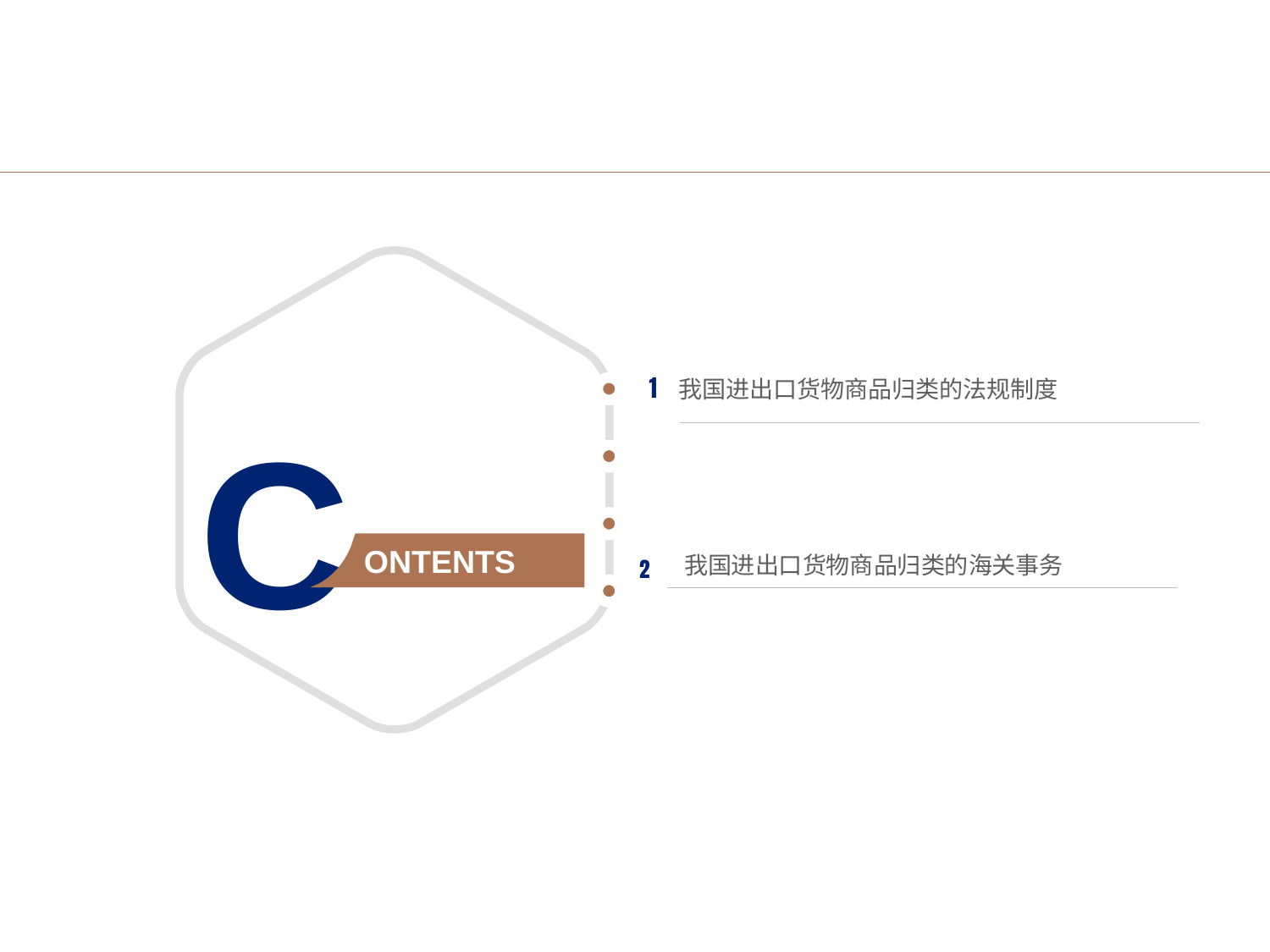

我国进出口货物商品归类的法规制度
1

C
     ONTENTS

2
我国进出口货物商品归类的海关事务